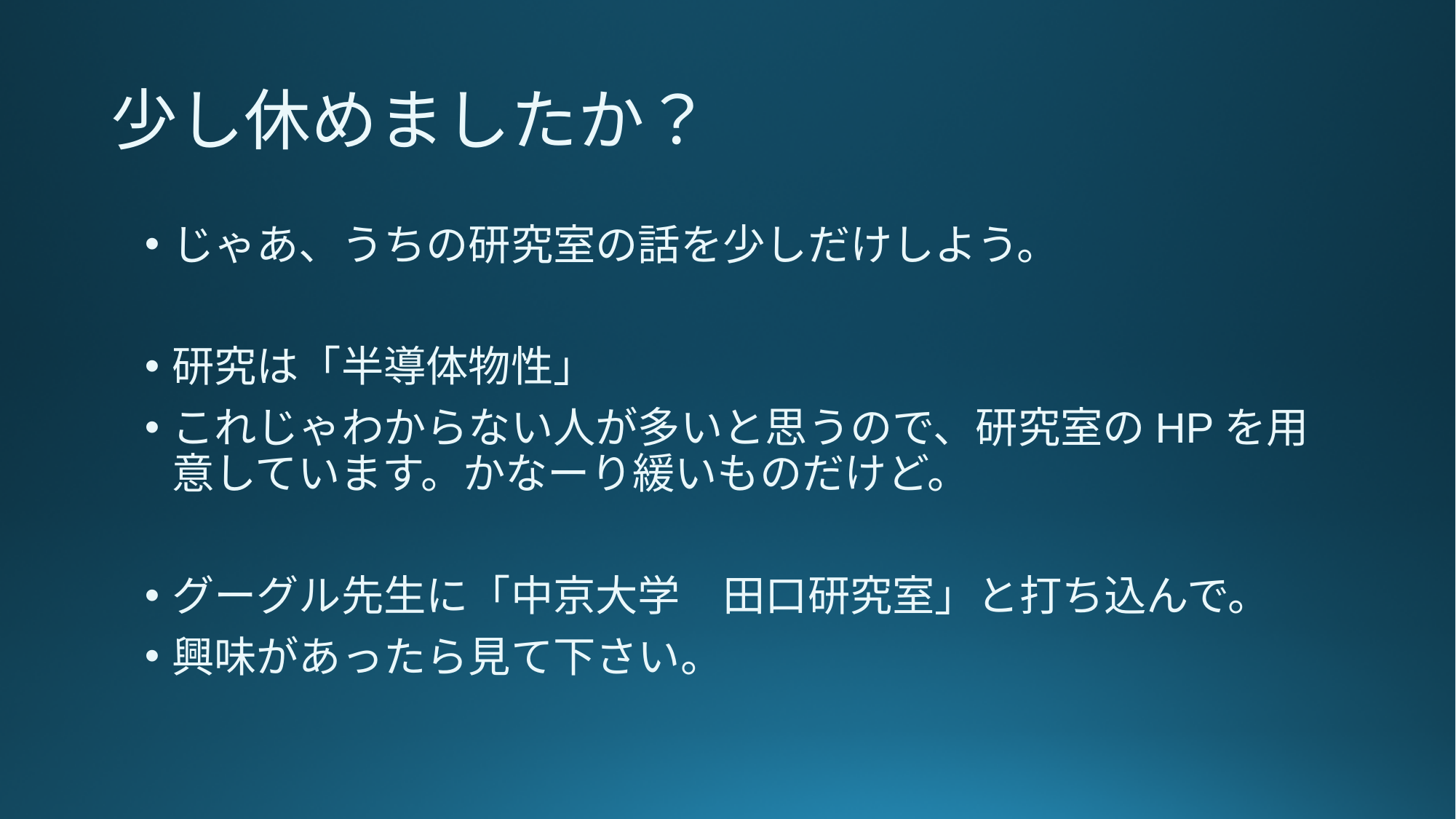

# 少し休めましたか？
じゃあ、うちの研究室の話を少しだけしよう。

研究は「半導体物性」
これじゃわからない人が多いと思うので、研究室のHPを用意しています。かなーり緩いものだけど。

グーグル先生に「中京大学　田口研究室」と打ち込んで。
興味があったら見て下さい。